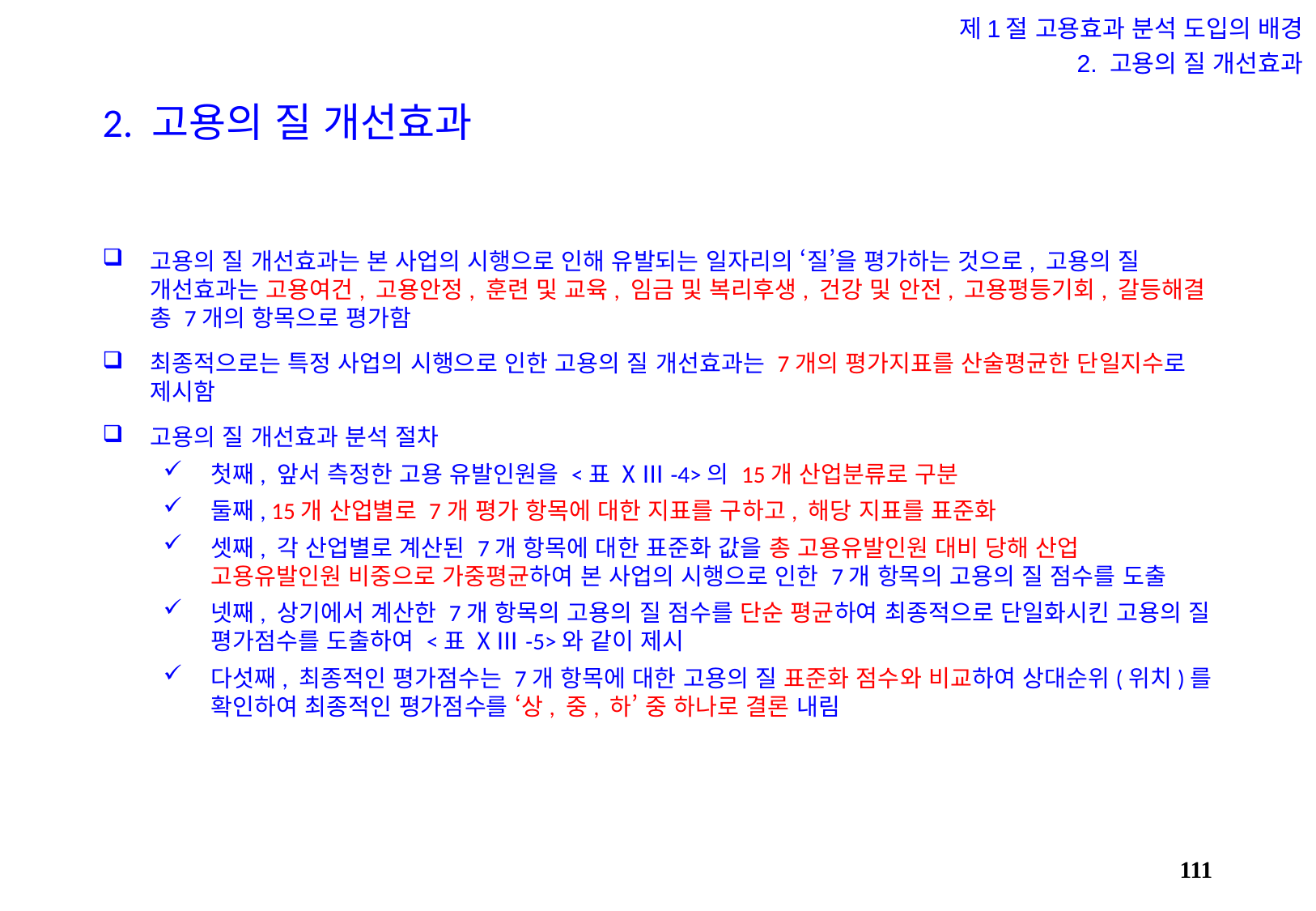

제1절 고용효과 분석 도입의 배경
2. 고용의 질 개선효과
# 2. 고용의 질 개선효과
고용의 질 개선효과는 본 사업의 시행으로 인해 유발되는 일자리의 ‘질’을 평가하는 것으로, 고용의 질 개선효과는 고용여건, 고용안정, 훈련 및 교육, 임금 및 복리후생, 건강 및 안전, 고용평등기회, 갈등해결 총 7개의 항목으로 평가함
최종적으로는 특정 사업의 시행으로 인한 고용의 질 개선효과는 7개의 평가지표를 산술평균한 단일지수로 제시함
고용의 질 개선효과 분석 절차
첫째, 앞서 측정한 고용 유발인원을 <표 ⅩⅢ-4>의 15개 산업분류로 구분
둘째, 15개 산업별로 7개 평가 항목에 대한 지표를 구하고, 해당 지표를 표준화
셋째, 각 산업별로 계산된 7개 항목에 대한 표준화 값을 총 고용유발인원 대비 당해 산업 고용유발인원 비중으로 가중평균하여 본 사업의 시행으로 인한 7개 항목의 고용의 질 점수를 도출
넷째, 상기에서 계산한 7개 항목의 고용의 질 점수를 단순 평균하여 최종적으로 단일화시킨 고용의 질 평가점수를 도출하여 <표 ⅩⅢ-5>와 같이 제시
다섯째, 최종적인 평가점수는 7개 항목에 대한 고용의 질 표준화 점수와 비교하여 상대순위(위치)를 확인하여 최종적인 평가점수를 ‘상, 중, 하’ 중 하나로 결론 내림
111